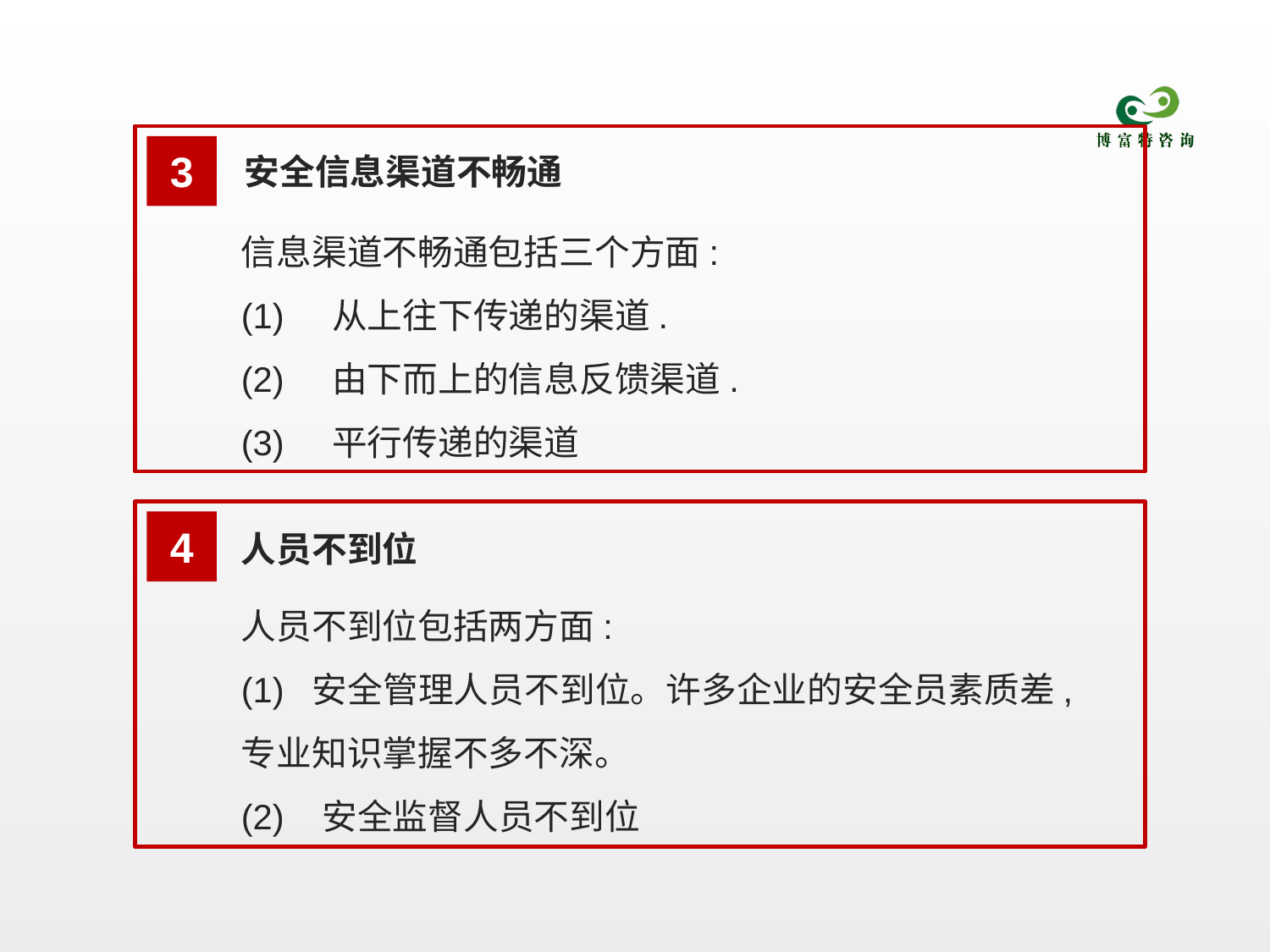

3
安全信息渠道不畅通
信息渠道不畅通包括三个方面:
(1)    从上往下传递的渠道.
(2)    由下而上的信息反馈渠道.
(3)    平行传递的渠道

4
人员不到位
人员不到位包括两方面:
(1)  安全管理人员不到位。许多企业的安全员素质差, 专业知识掌握不多不深。
(2)   安全监督人员不到位